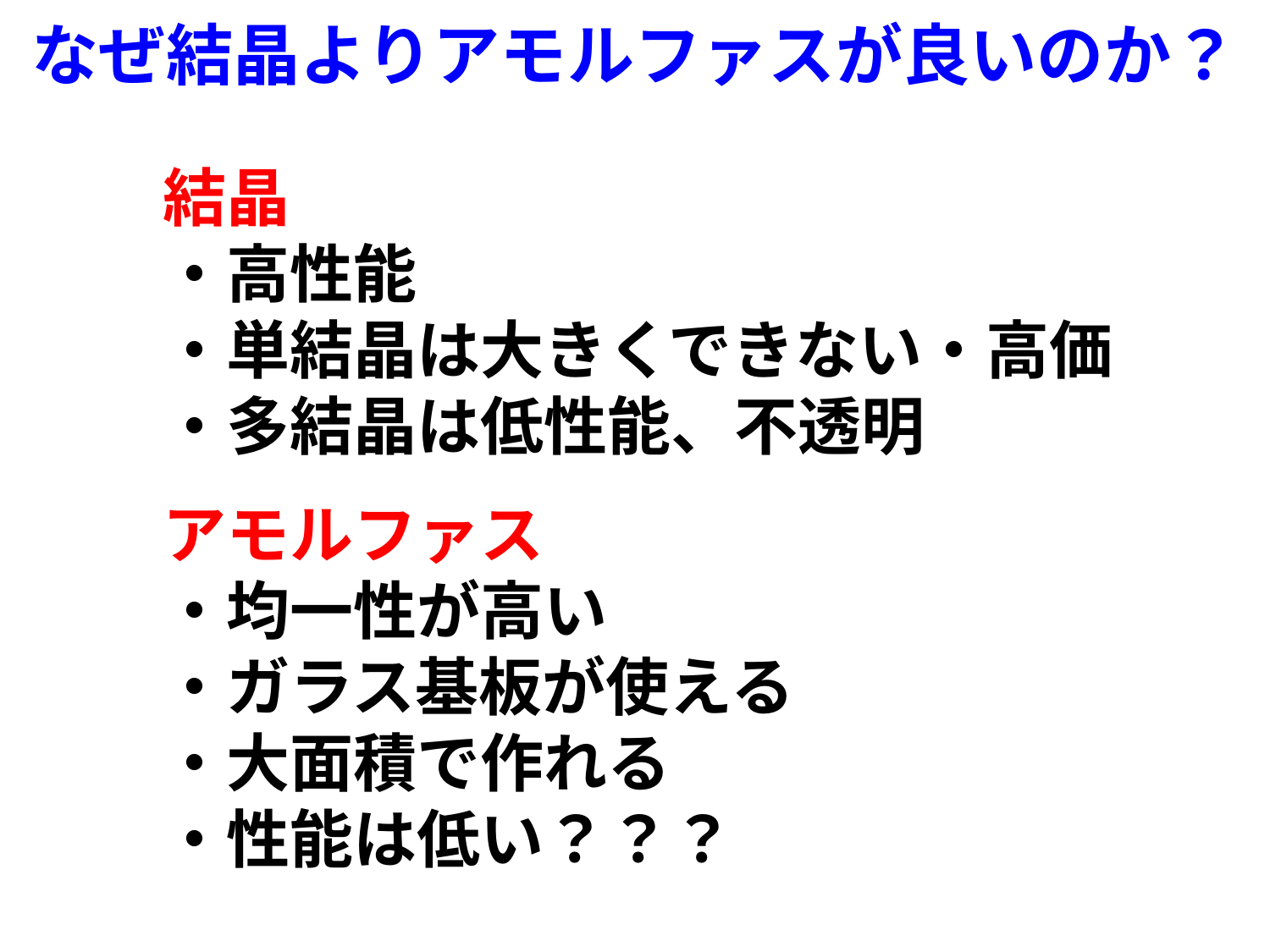

なぜ結晶よりアモルファスが良いのか？
結晶
・高性能
・単結晶は大きくできない・高価
・多結晶は低性能、不透明
アモルファス
・均一性が高い
・ガラス基板が使える
・大面積で作れる
・性能は低い？？？